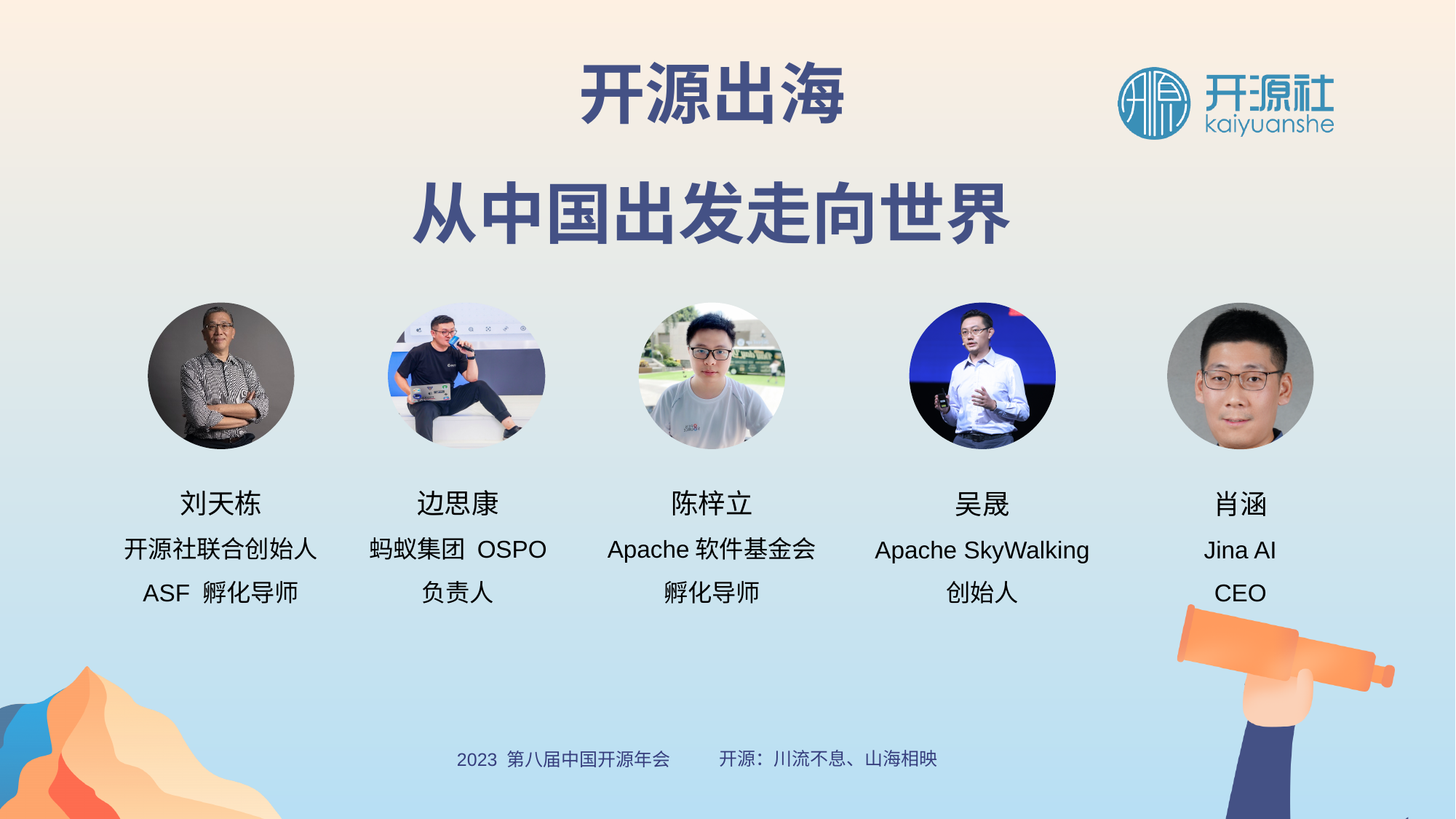

开源出海
从中国出发走向世界

边思康
蚂蚁集团 OSPO
负责人

陈梓立
Apache软件基金会
孵化导师

吴晟
Apache SkyWalking
创始人

刘天栋
开源社联合创始人
ASF 孵化导师

肖涵
Jina AI
CEO